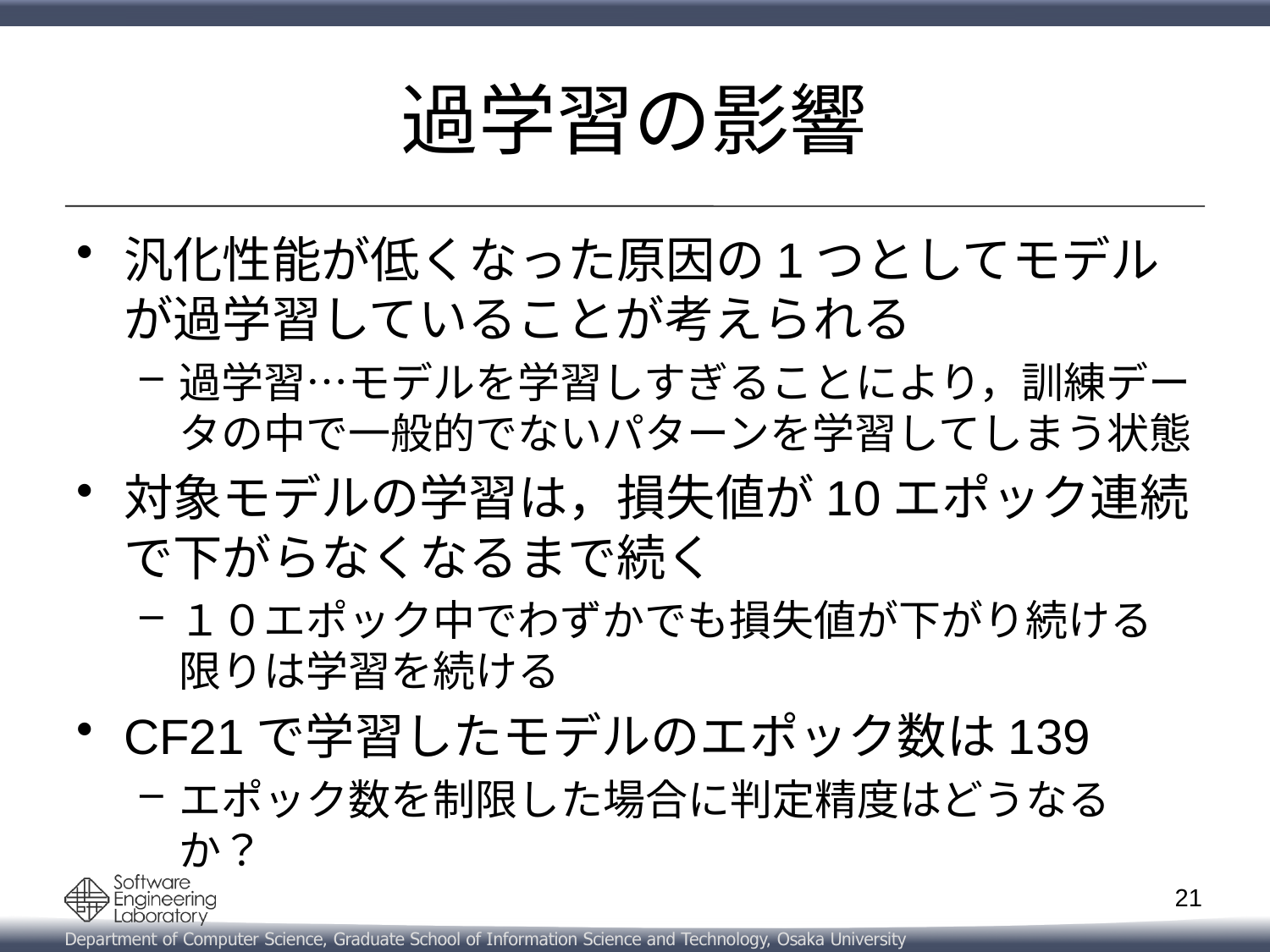

# 過学習の影響
汎化性能が低くなった原因の1つとしてモデルが過学習していることが考えられる
過学習…モデルを学習しすぎることにより，訓練データの中で一般的でないパターンを学習してしまう状態
対象モデルの学習は，損失値が10エポック連続で下がらなくなるまで続く
１０エポック中でわずかでも損失値が下がり続ける限りは学習を続ける
CF21で学習したモデルのエポック数は139
エポック数を制限した場合に判定精度はどうなるか？

21